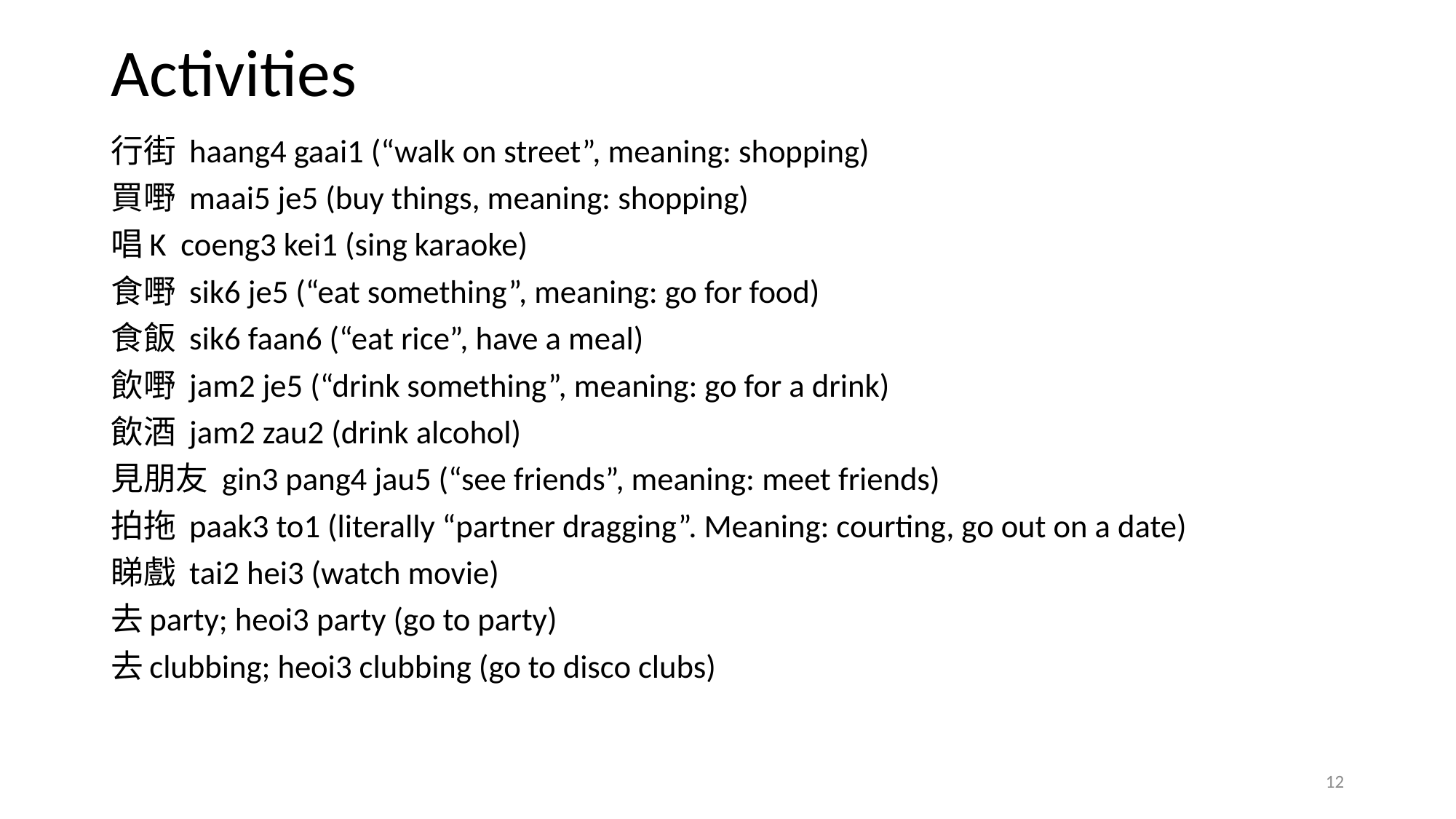

# Activities
行街 haang4 gaai1 (“walk on street”, meaning: shopping)
買嘢 maai5 je5 (buy things, meaning: shopping)
唱K  coeng3 kei1 (sing karaoke)
食嘢 sik6 je5 (“eat something”, meaning: go for food)
食飯 sik6 faan6 (“eat rice”, have a meal)
飲嘢 jam2 je5 (“drink something”, meaning: go for a drink)
飲酒 jam2 zau2 (drink alcohol)
見朋友 gin3 pang4 jau5 (“see friends”, meaning: meet friends)
拍拖 paak3 to1 (literally “partner dragging”. Meaning: courting, go out on a date)
睇戲 tai2 hei3 (watch movie)
去party; heoi3 party (go to party)
去clubbing; heoi3 clubbing (go to disco clubs)
12